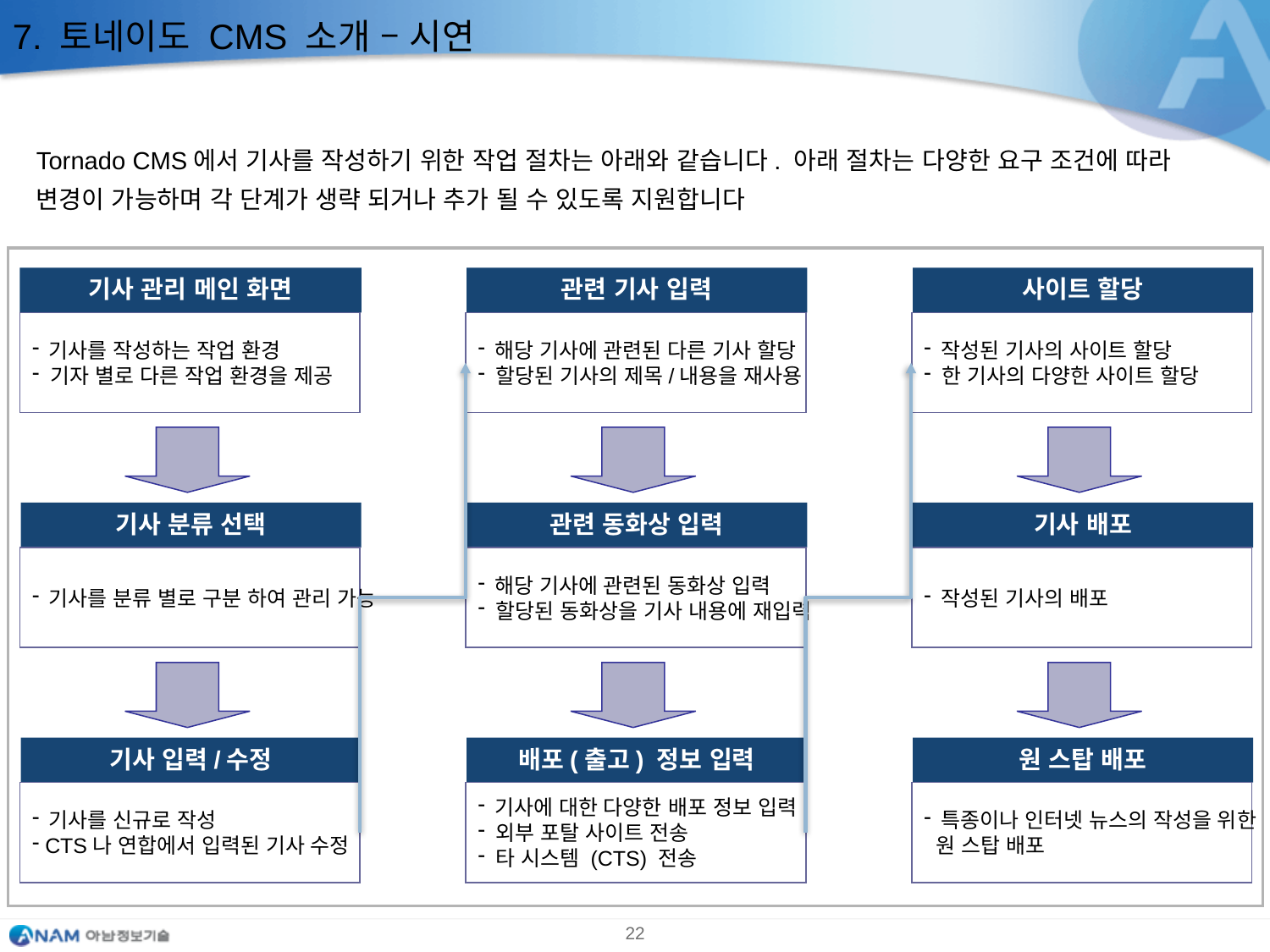

7. 토네이도 CMS 소개 – 시연
Tornado CMS에서 기사를 작성하기 위한 작업 절차는 아래와 같습니다. 아래 절차는 다양한 요구 조건에 따라 변경이 가능하며 각 단계가 생략 되거나 추가 될 수 있도록 지원합니다

기사 관리 메인 화면
관련 기사 입력
사이트 할당
 기사를 작성하는 작업 환경
 기자 별로 다른 작업 환경을 제공
 해당 기사에 관련된 다른 기사 할당
 할당된 기사의 제목/내용을 재사용
 작성된 기사의 사이트 할당
 한 기사의 다양한 사이트 할당

기사 분류 선택
관련 동화상 입력
기사 배포
 기사를 분류 별로 구분 하여 관리 가능
 해당 기사에 관련된 동화상 입력
 할당된 동화상을 기사 내용에 재입력
 작성된 기사의 배포

기사 입력/수정
배포(출고) 정보 입력
원 스탑 배포
 기사를 신규로 작성
 CTS나 연합에서 입력된 기사 수정
 기사에 대한 다양한 배포 정보 입력
 외부 포탈 사이트 전송
 타 시스템 (CTS) 전송
 특종이나 인터넷 뉴스의 작성을 위한
  원 스탑 배포